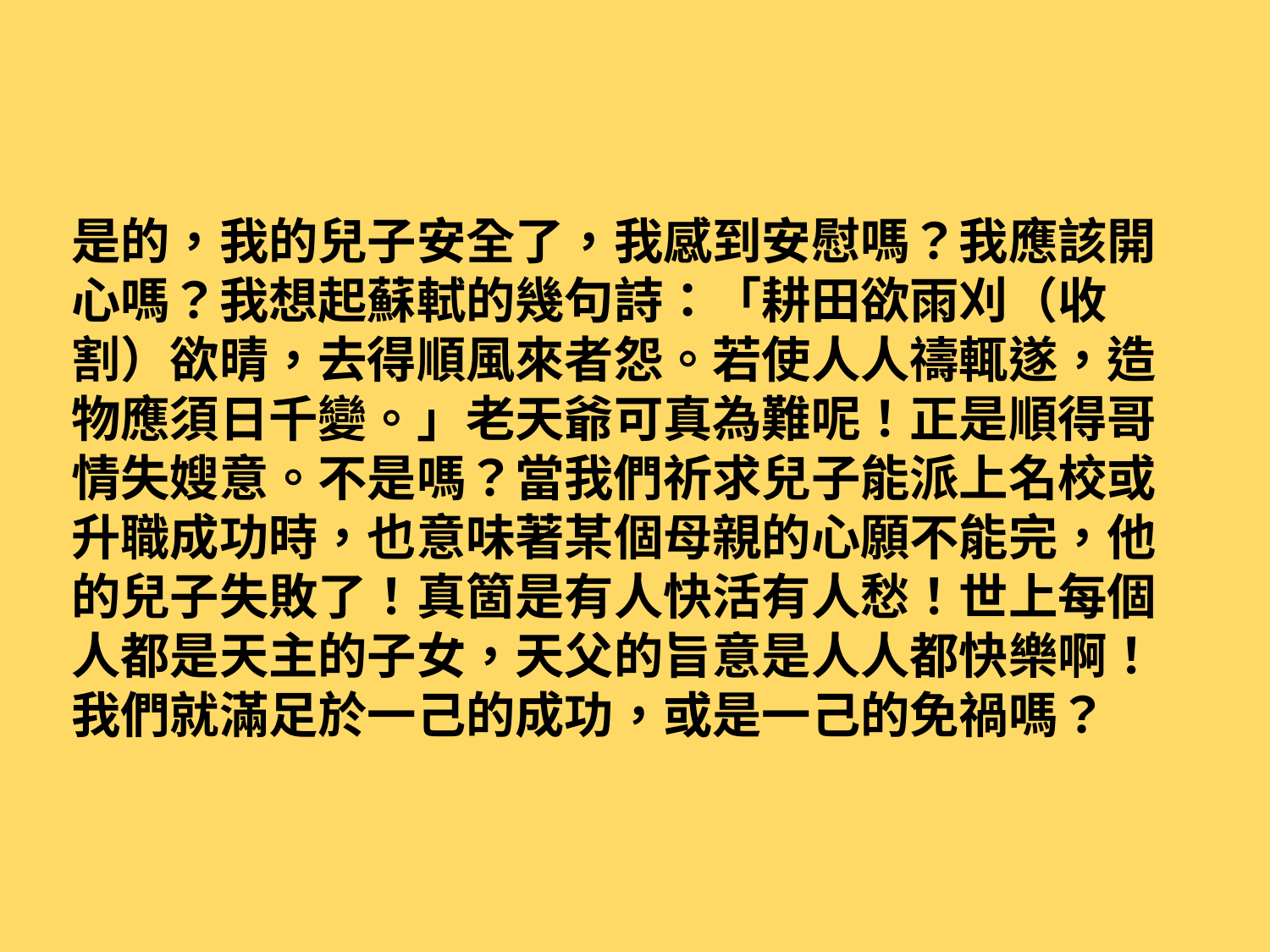

是的，我的兒子安全了，我感到安慰嗎？我應該開心嗎？我想起蘇軾的幾句詩：「耕田欲雨刈（收割）欲晴，去得順風來者怨。若使人人禱輒遂，造物應須日千變。」老天爺可真為難呢！正是順得哥情失嫂意。不是嗎？當我們祈求兒子能派上名校或升職成功時，也意味著某個母親的心願不能完，他的兒子失敗了！真箇是有人快活有人愁！世上每個人都是天主的子女，天父的旨意是人人都快樂啊！我們就滿足於一己的成功，或是一己的免禍嗎？